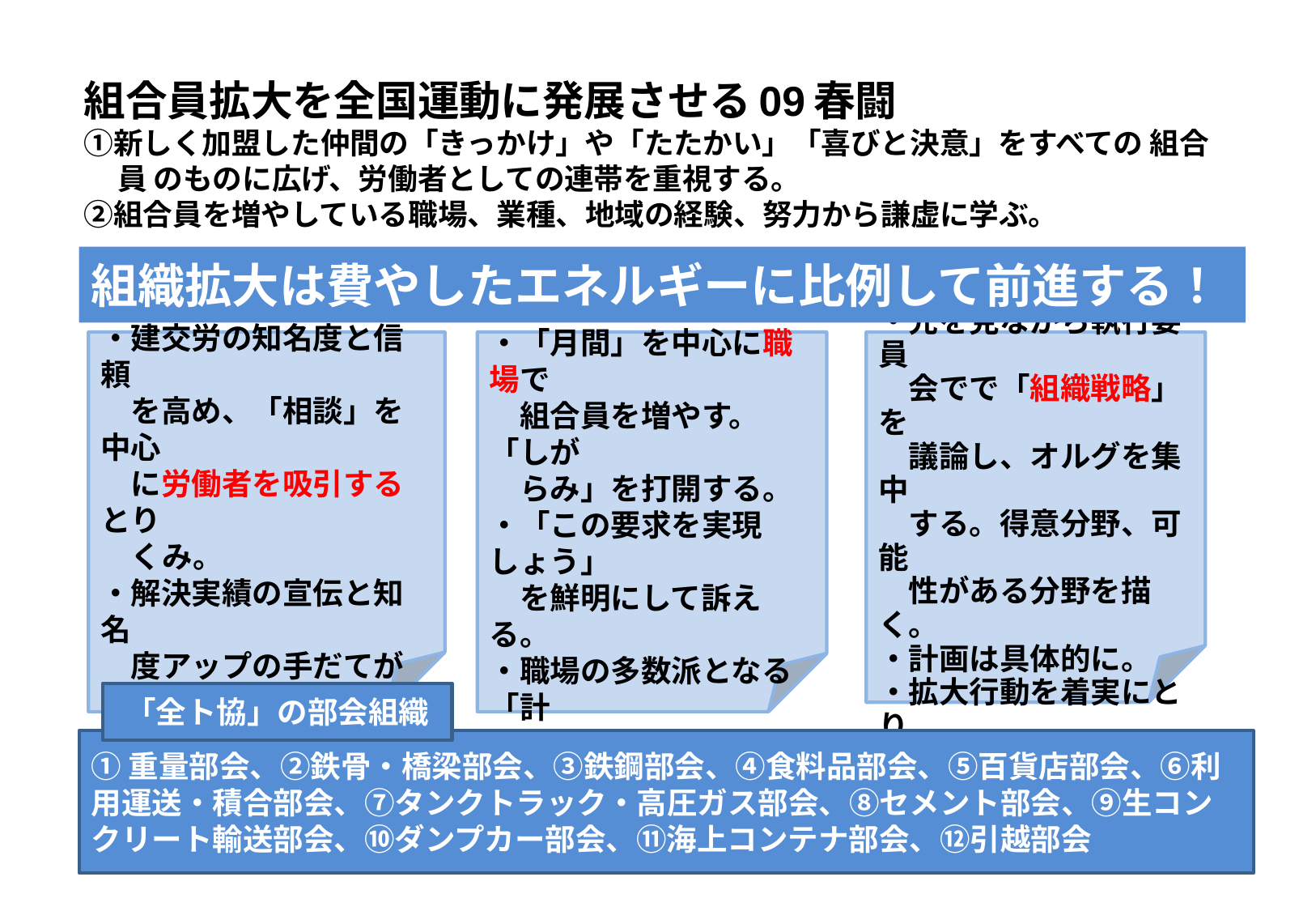

# 組合員拡大を全国運動に発展させる09春闘 ①新しく加盟した仲間の「きっかけ」や「たたかい」「喜びと決意」をすべての 組合 員 のものに広げ、労働者としての連帯を重視する。 ②組合員を増やしている職場、業種、地域の経験、努力から謙虚に学ぶ。
組織拡大は費やしたエネルギーに比例して前進する！

とりくみの １
・建交労の知名度と信頼
　を高め、「相談」を中心
　に労働者を吸引するとり
　くみ。
・解決実績の宣伝と知名
　度アップの手だてが重
　要。

とりくみの ２
・「月間」を中心に職場で
　組合員を増やす。「しが
　らみ」を打開する。
・「この要求を実現しょう」
　を鮮明にして訴える。
・職場の多数派となる「計
　画」を持つ。

とりくみの ３
・先を見ながら執行委員
　会でで「組織戦略」を
　議論し、オルグを集中
　する。得意分野、可能
　性がある分野を描く。
・計画は具体的に。
・拡大行動を着実にとり
　くむ。

「全ト協」の部会組織
①重量部会、②鉄骨・橋梁部会、③鉄鋼部会、④食料品部会、⑤百貨店部会、⑥利用運送・積合部会、⑦タンクトラック・高圧ガス部会、⑧セメント部会、⑨生コンクリート輸送部会、⑩ダンプカー部会、⑪海上コンテナ部会、⑫引越部会